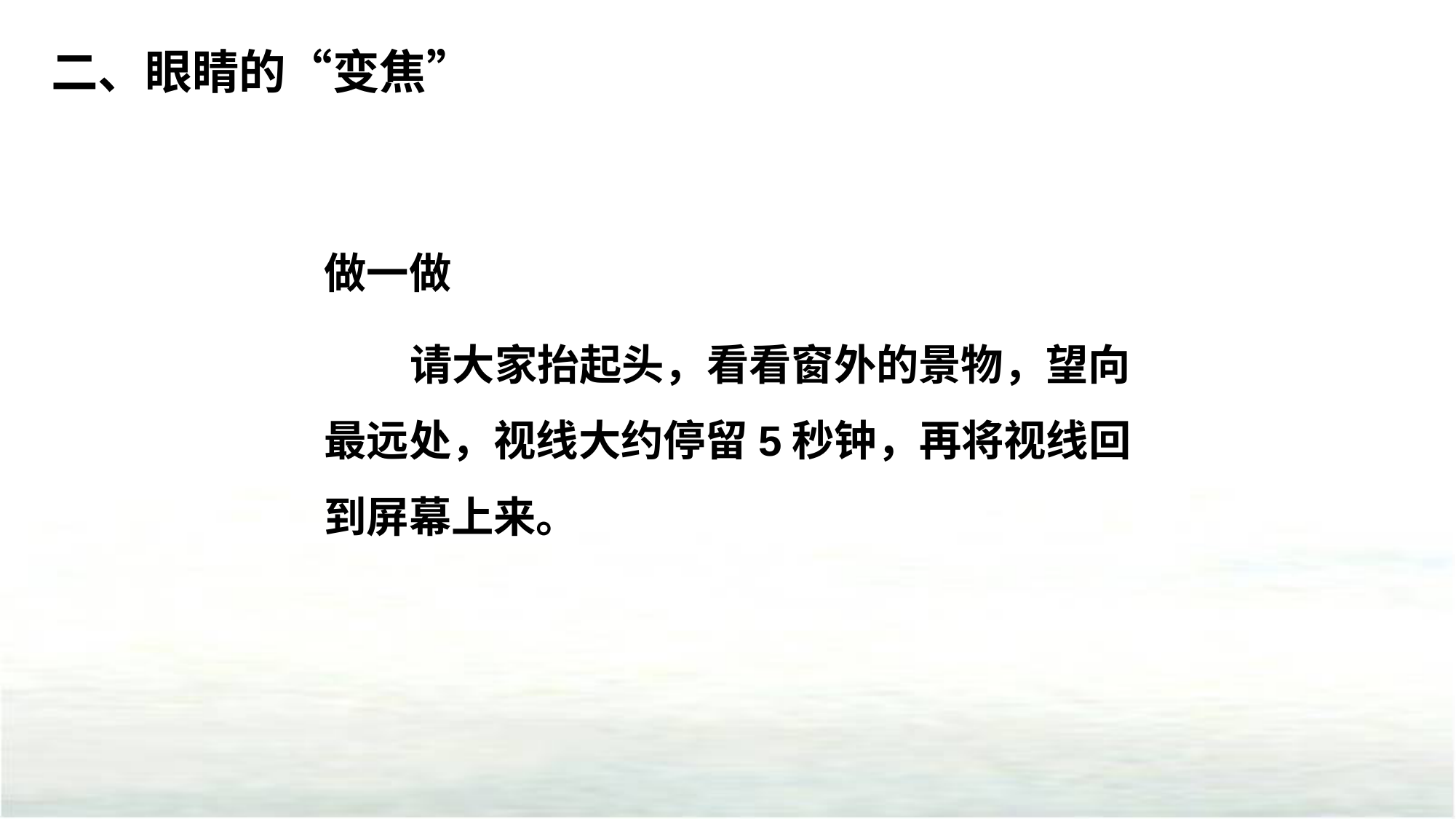

二、眼睛的“变焦”
做一做
        请大家抬起头，看看窗外的景物，望向最远处，视线大约停留5秒钟，再将视线回到屏幕上来。